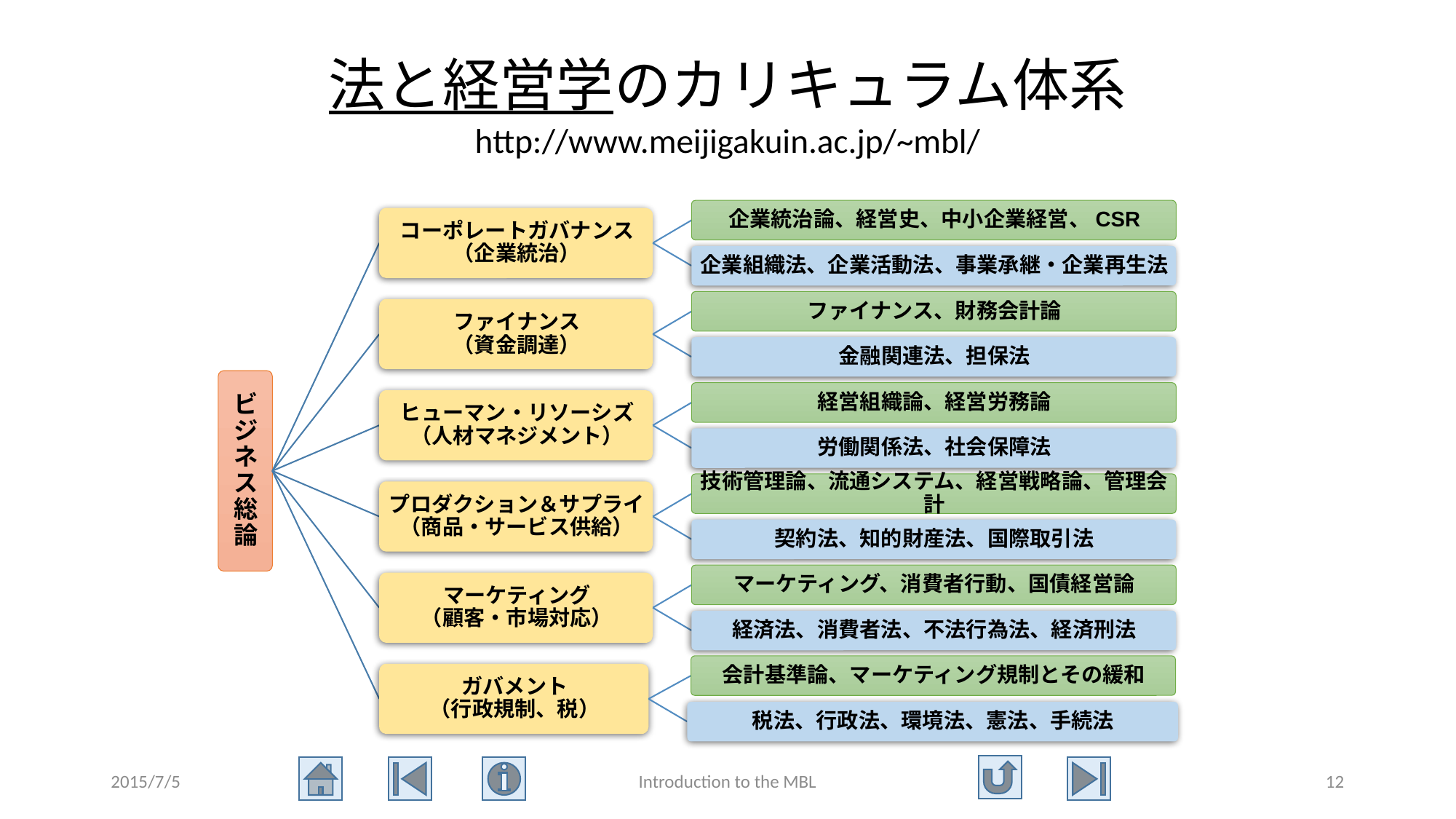

# 法と経営学のカリキュラム体系 http://www.meijigakuin.ac.jp/~mbl/
ビ
ジ
ネ
ス
総
論

コーポレートガバナンス
（企業統治）

企業統治論、経営史、中小企業経営、CSR

企業組織法、企業活動法、事業承継・企業再生法

ファイナンス
（資金調達）

ファイナンス、財務会計論

金融関連法、担保法

ヒューマン・リソーシズ
（人材マネジメント）

経営組織論、経営労務論

労働関係法、社会保障法

プロダクション＆サプライ
（商品・サービス供給）

技術管理論、流通システム、経営戦略論、管理会計

契約法、知的財産法、国際取引法

マーケティング
（顧客・市場対応）

マーケティング、消費者行動、国債経営論

経済法、消費者法、不法行為法、経済刑法

ガバメント
（行政規制、税）

会計基準論、マーケティング規制とその緩和

税法、行政法、環境法、憲法、手続法
2015/7/5
Introduction to the MBL
12